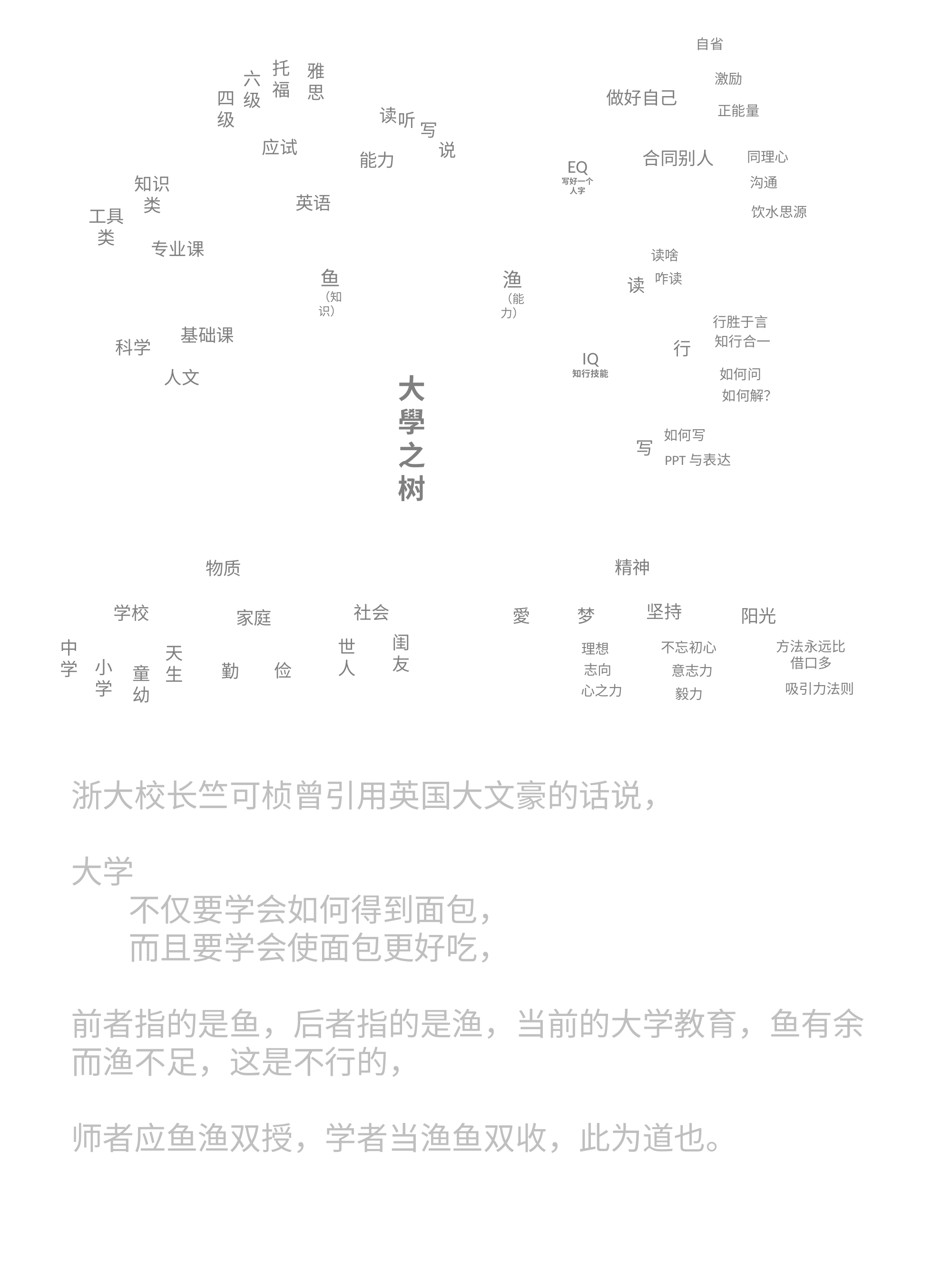

自省
托福
雅思
激励
六级
做好自己
四级
正能量
读
听
写
应试
说
合同别人
能力
同理心
EQ
写好一个人字
知识类
沟通
英语
饮水思源
工具类
专业课
读啥
读
鱼（知识）
渔
（能力）
咋读
行胜于言
基础课
科学
行
知行合一
IQ
知行技能
人文
如何问
大學之树
如何解？
如何写
写
PPT与表达
精神
物质
学校
坚持
社会
愛
梦
阳光
家庭
中学
闺友
天生
世人
不忘初心
理想
方法永远比借口多
俭
勤
小学
童幼
意志力
志向
吸引力法则
心之力
毅力
浙大校长竺可桢曾引用英国大文豪的话说，

大学
       不仅要学会如何得到面包，
       而且要学会使面包更好吃，

前者指的是鱼，后者指的是渔，当前的大学教育，鱼有余而渔不足，这是不行的，

师者应鱼渔双授，学者当渔鱼双收，此为道也。